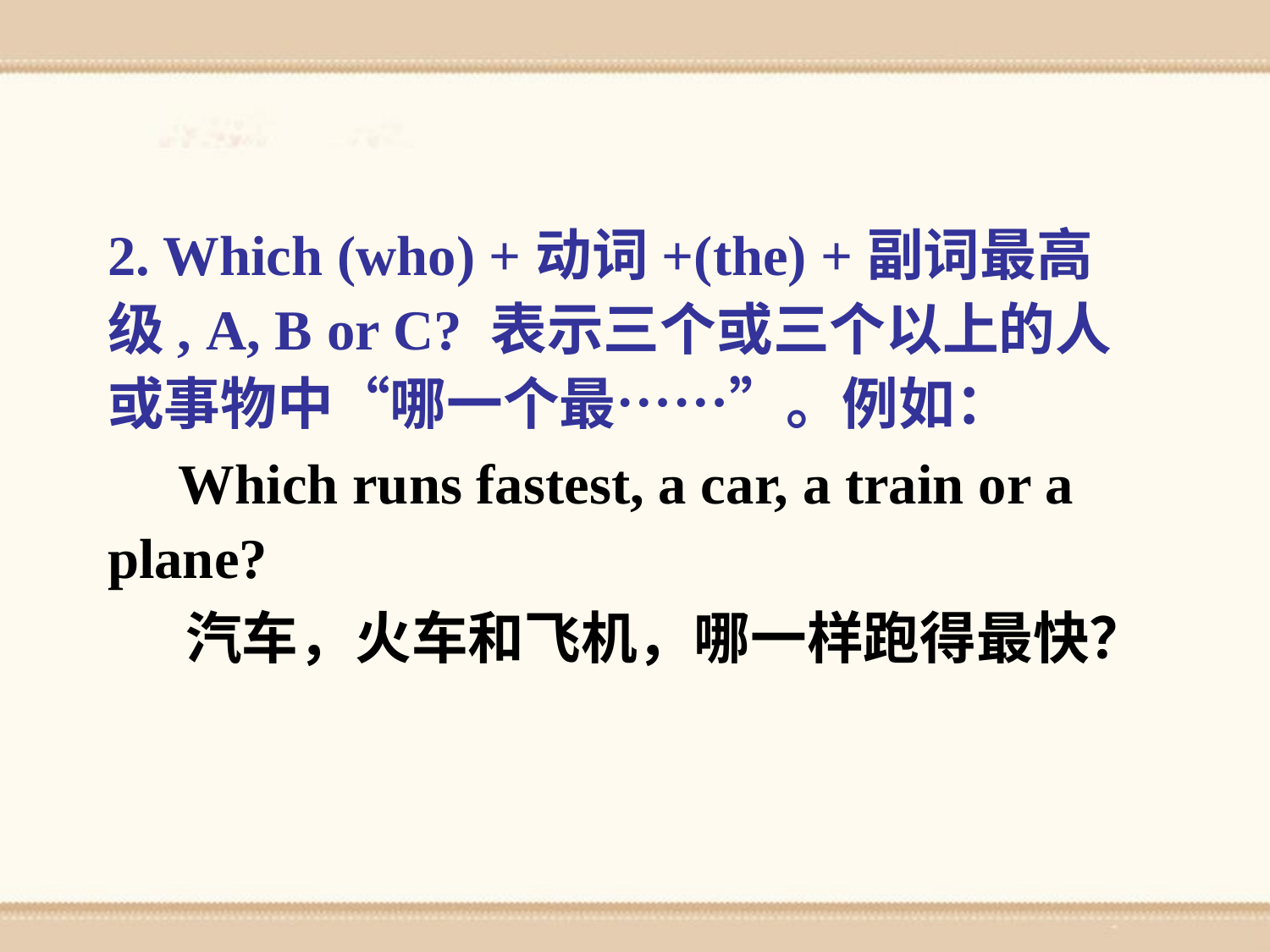

2. Which (who) +动词+(the) +副词最高级, A, B or C? 表示三个或三个以上的人或事物中“哪一个最……”。例如：
     Which runs fastest, a car, a train or a plane?
     汽车，火车和飞机，哪一样跑得最快？